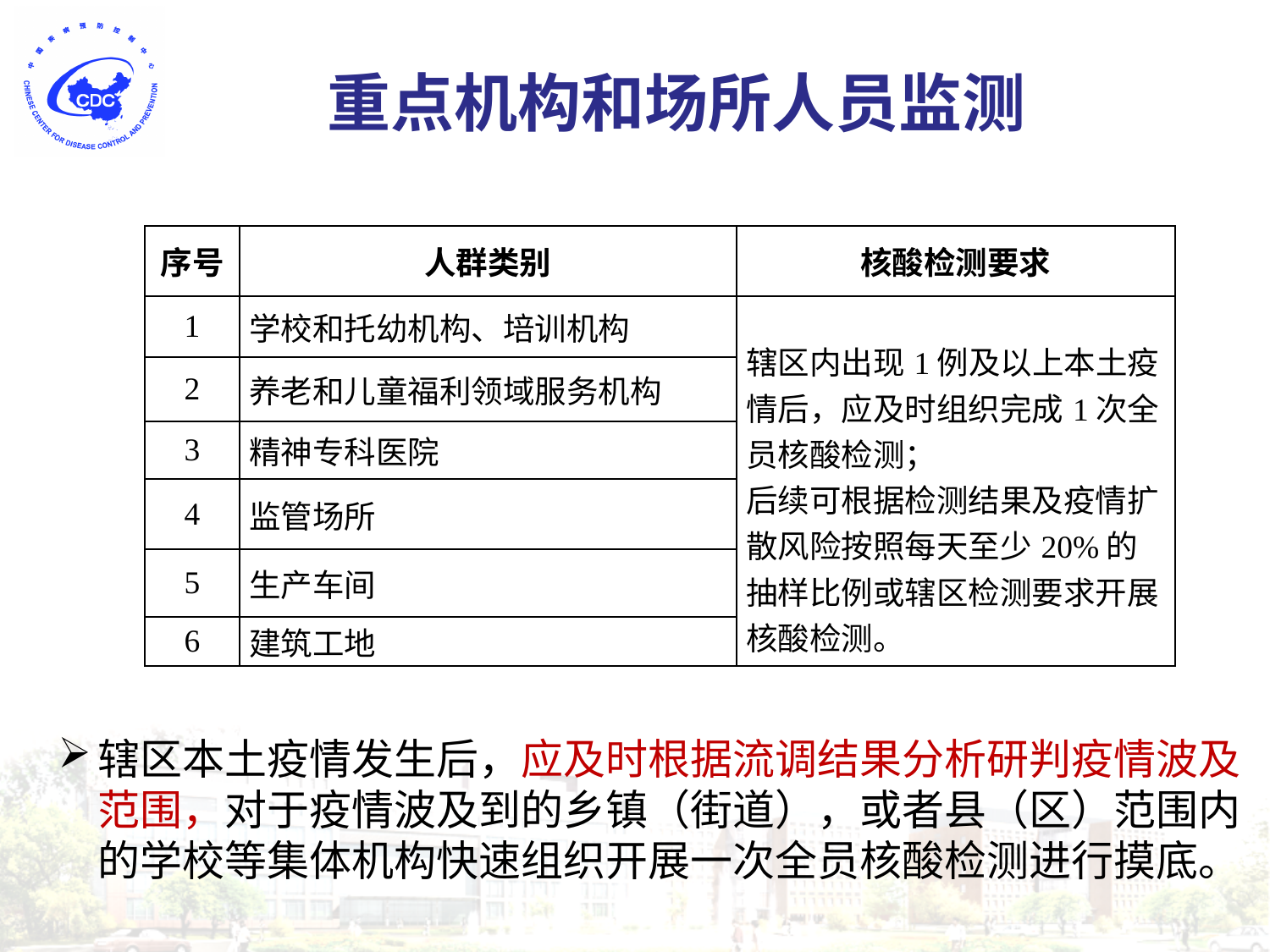

# 重点机构和场所人员监测
| 序号 | 人群类别 | 核酸检测要求 |
| --- | --- | --- |
| 1 | 学校和托幼机构、培训机构 | 辖区内出现1例及以上本土疫情后，应及时组织完成1次全员核酸检测； 后续可根据检测结果及疫情扩散风险按照每天至少20%的抽样比例或辖区检测要求开展核酸检测。 |
| 2 | 养老和儿童福利领域服务机构 |  |
| 3 | 精神专科医院 |  |
| 4 | 监管场所 |  |
| 5 | 生产车间 |  |
| 6 | 建筑工地 |  |
辖区本土疫情发生后，应及时根据流调结果分析研判疫情波及范围，对于疫情波及到的乡镇（街道），或者县（区）范围内的学校等集体机构快速组织开展一次全员核酸检测进行摸底。